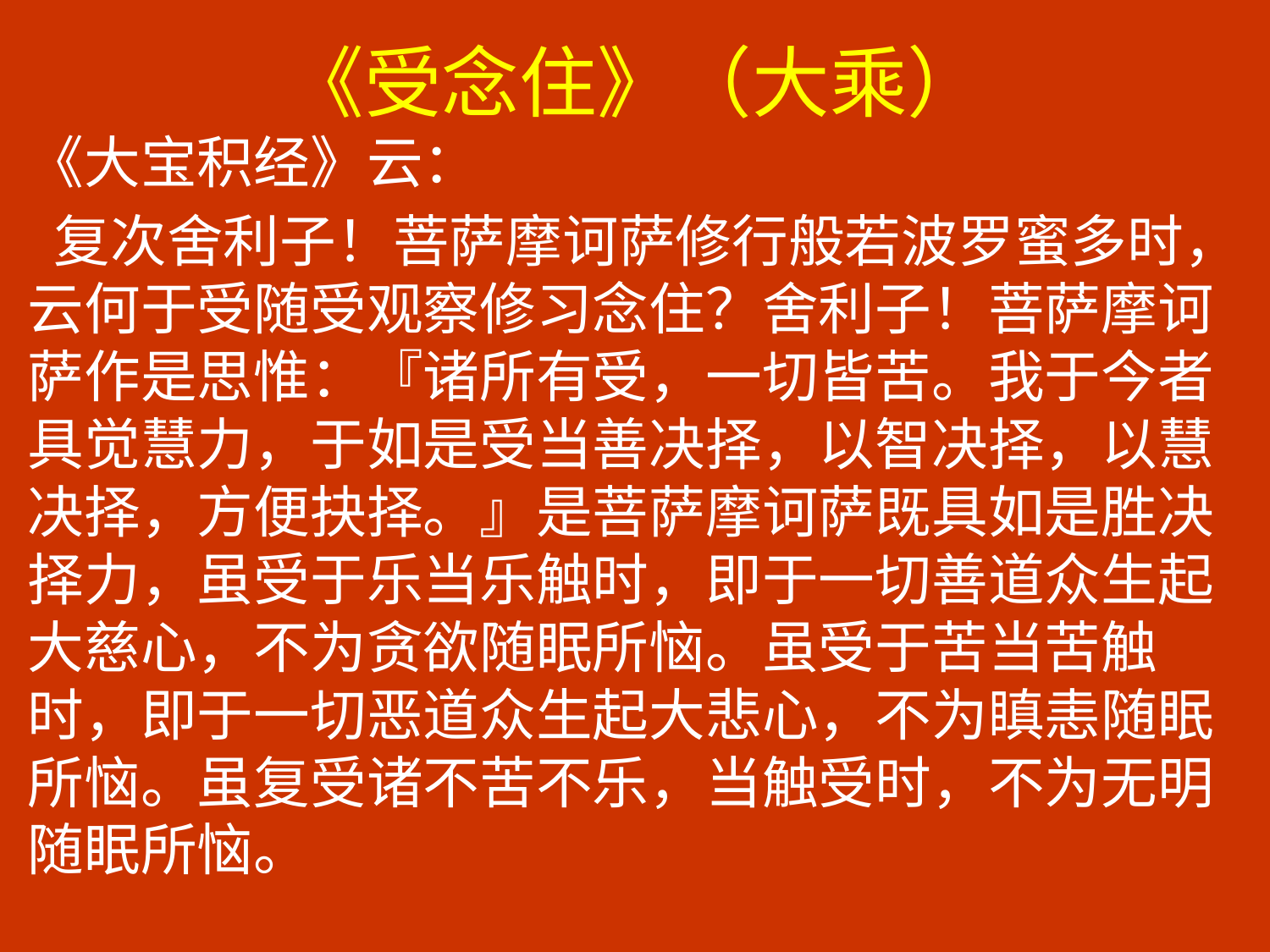

# 《受念住》（大乘）
《大宝积经》云：
 复次舍利子！菩萨摩诃萨修行般若波罗蜜多时，云何于受随受观察修习念住？舍利子！菩萨摩诃萨作是思惟：『诸所有受，一切皆苦。我于今者具觉慧力，于如是受当善决择，以智决择，以慧决择，方便抉择。』是菩萨摩诃萨既具如是胜决择力，虽受于乐当乐触时，即于一切善道众生起大慈心，不为贪欲随眠所恼。虽受于苦当苦触时，即于一切恶道众生起大悲心，不为瞋恚随眠所恼。虽复受诸不苦不乐，当触受时，不为无明随眠所恼。